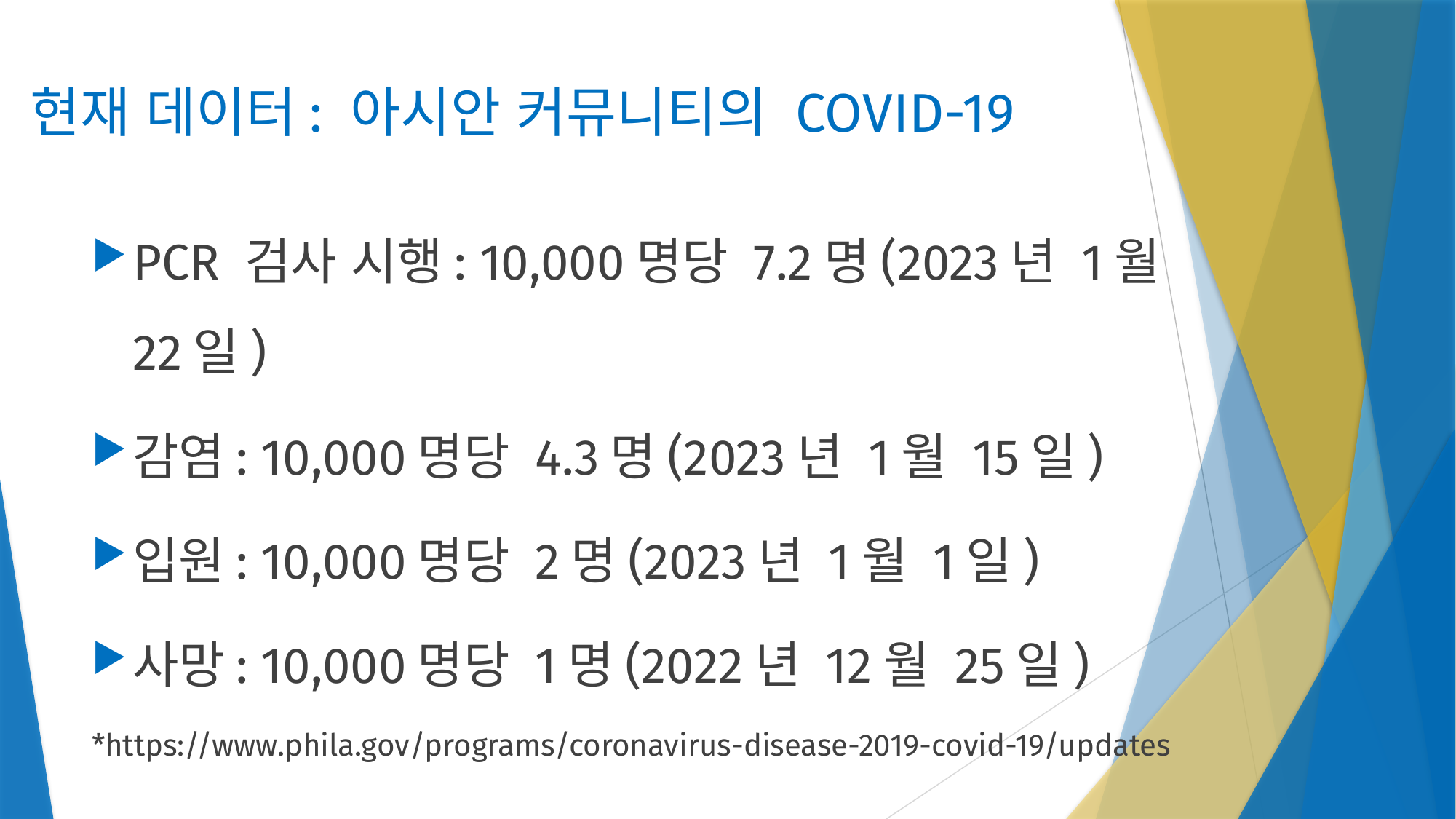

# 현재 데이터: 아시안 커뮤니티의 COVID-19
PCR 검사 시행: 10,000명당 7.2명(2023년 1월 22일)
감염: 10,000명당 4.3명(2023년 1월 15일)
입원: 10,000명당 2명(2023년 1월 1일)
사망: 10,000명당 1명(2022년 12월 25일)
*https://www.phila.gov/programs/coronavirus-disease-2019-covid-19/updates